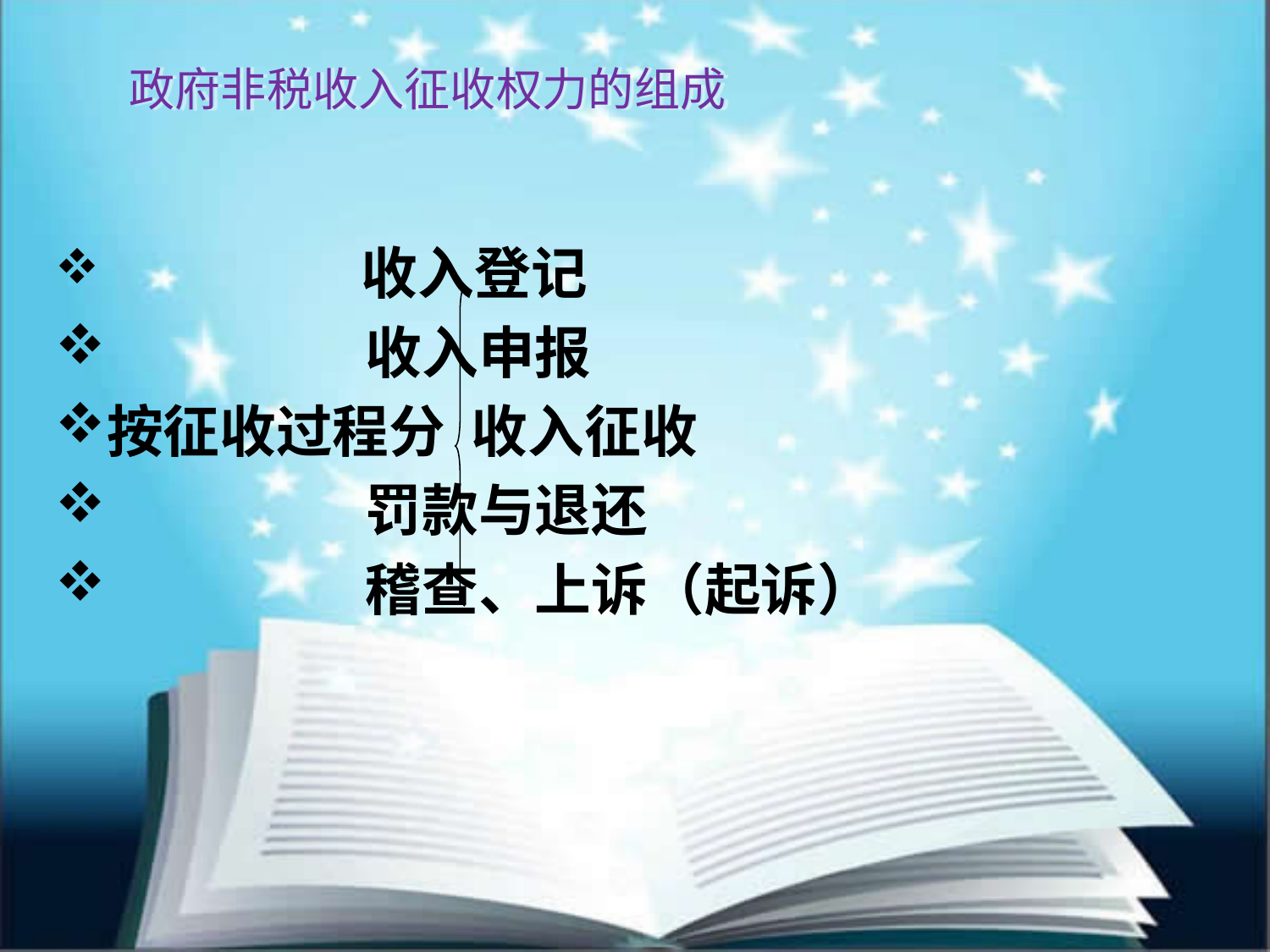

# 政府非税收入征收权力的组成

                      收入登记
                   收入申报
按征收过程分  收入征收
                   罚款与退还
                   稽查、上诉（起诉）